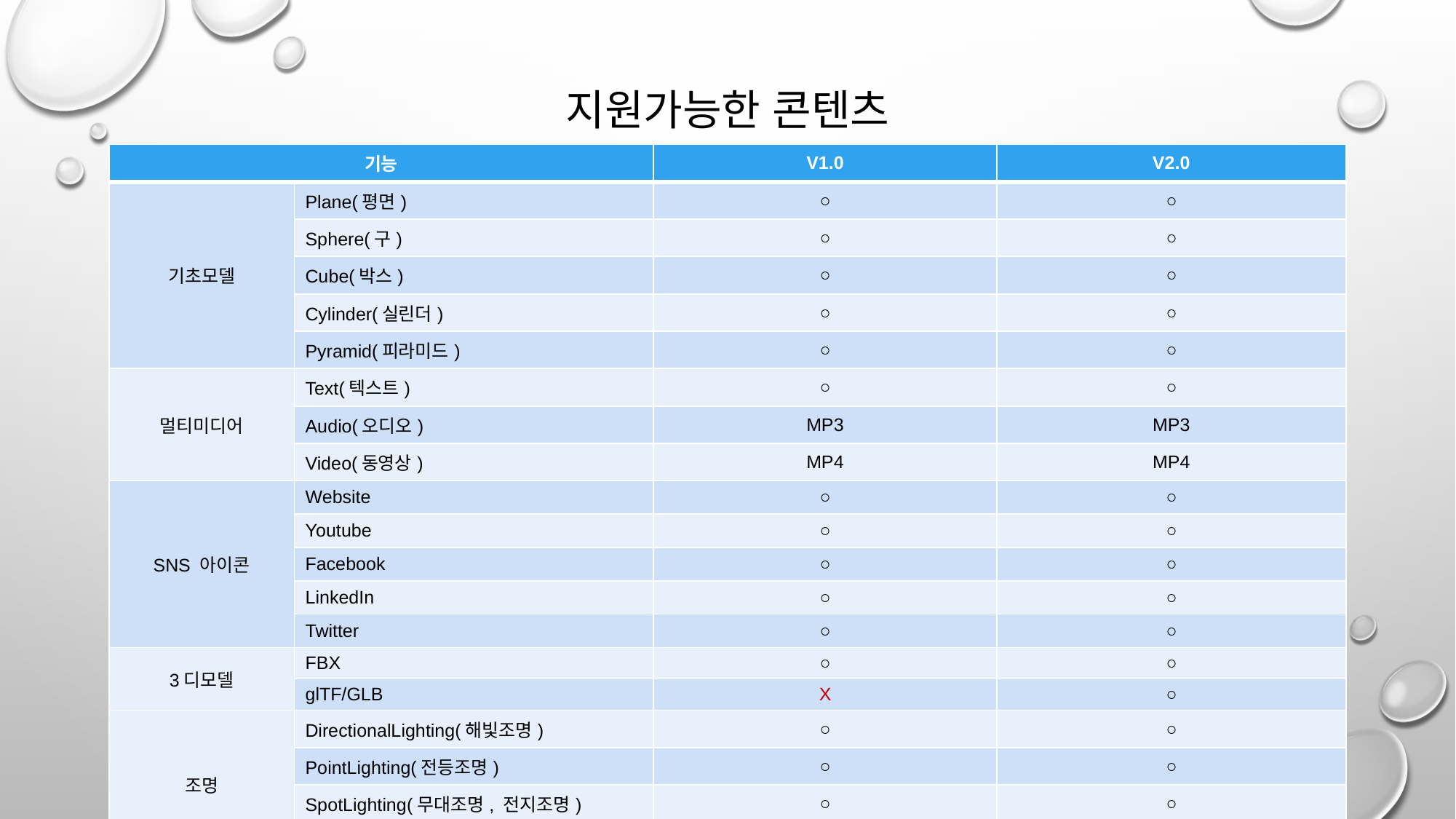

# 지원가능한 콘텐츠
| 기능 |  | V1.0 | V2.0 |
| --- | --- | --- | --- |
| 기초모델 | Plane(평면) | ○ | ○ |
|  | Sphere(구) | ○ | ○ |
|  | Cube(박스) | ○ | ○ |
|  | Cylinder(실린더) | ○ | ○ |
|  | Pyramid(피라미드) | ○ | ○ |
| 멀티미디어 | Text(텍스트) | ○ | ○ |
|  | Audio(오디오) | MP3 | MP3 |
|  | Video(동영상) | MP4 | MP4 |
| SNS 아이콘 | Website | ○ | ○ |
|  | Youtube | ○ | ○ |
|  | Facebook | ○ | ○ |
|  | LinkedIn | ○ | ○ |
|  | Twitter | ○ | ○ |
| 3디모델 | FBX | ○ | ○ |
|  | glTF/GLB | X | ○ |
| 조명 | DirectionalLighting(해빛조명) | ○ | ○ |
|  | PointLighting(전등조명) | ○ | ○ |
|  | SpotLighting(무대조명, 전지조명) | ○ | ○ |
|  | AmbientLighting(주위조명) | ○ | ○ |